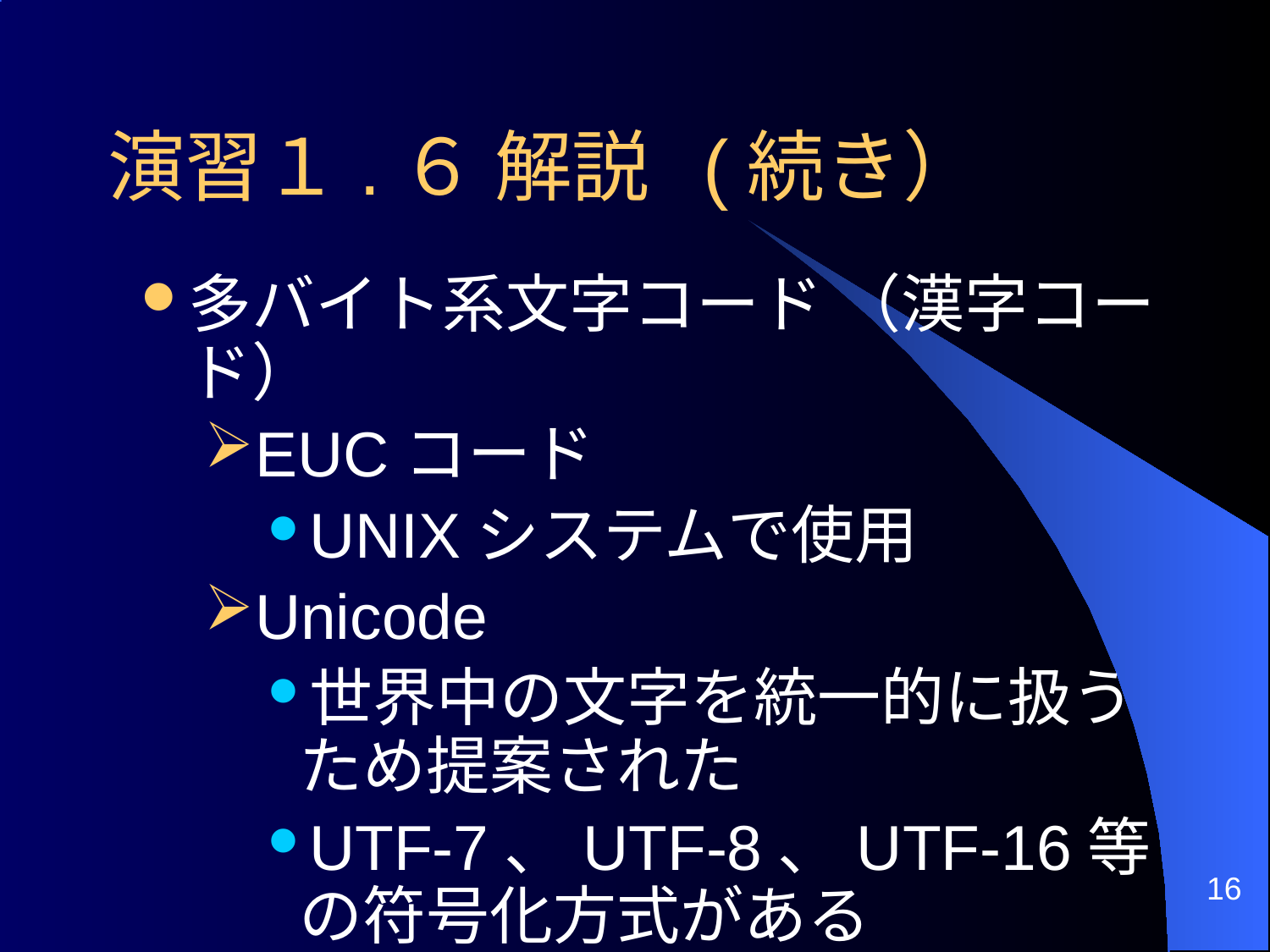

# 演習１.６ 解説  (続き）
多バイト系文字コード （漢字コード）
EUCコード
UNIXシステムで使用
Unicode
世界中の文字を統一的に扱うため提案された
UTF-7、UTF-8、UTF-16等の符号化方式がある
16